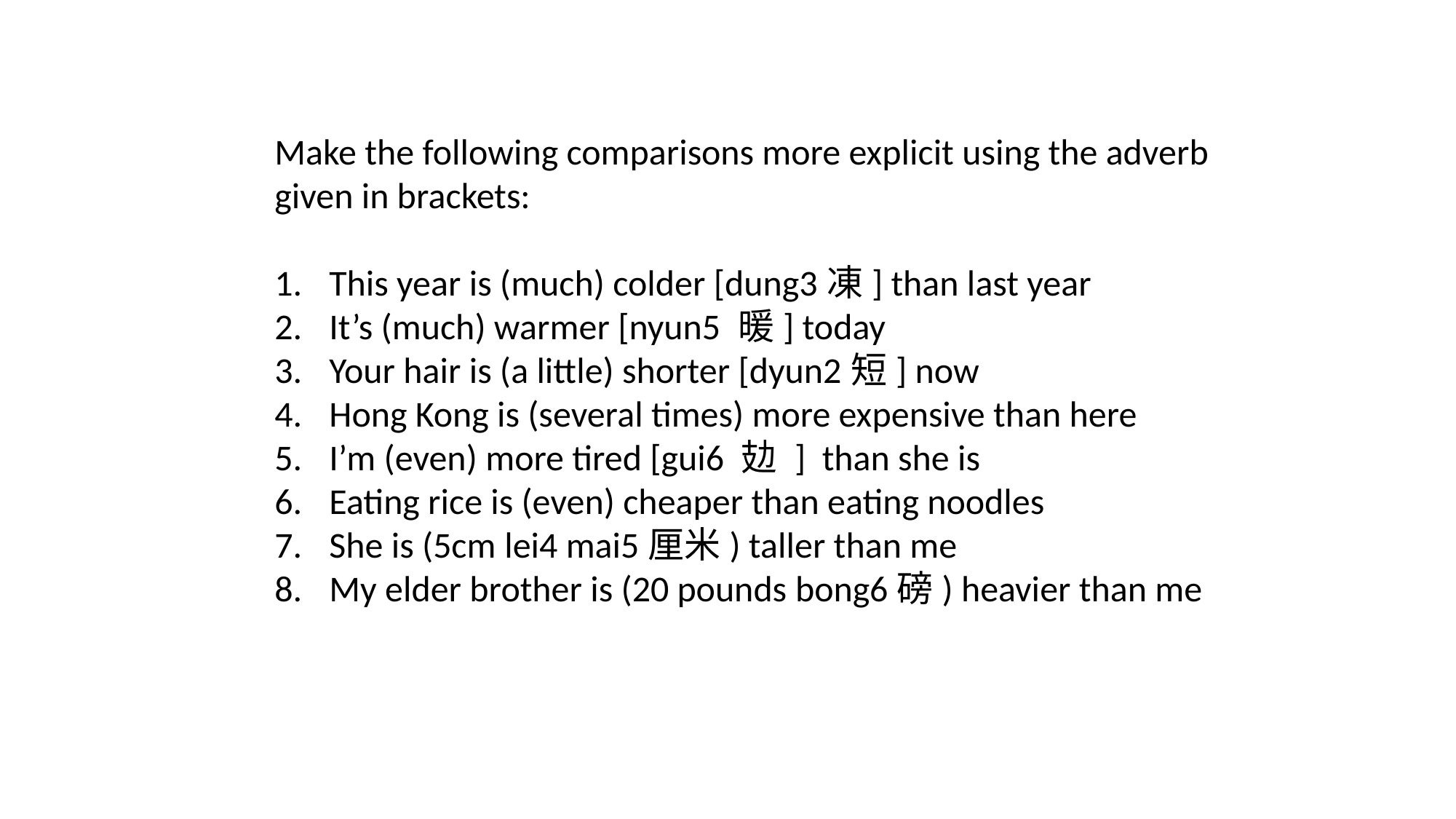

Make the following comparisons more explicit using the adverb given in brackets:

This year is (much) colder [dung3凍] than last year
It’s (much) warmer [nyun5 暖] today
Your hair is (a little) shorter [dyun2短] now
Hong Kong is (several times) more expensive than here
I’m (even) more tired [gui6 攰 ]  than she is
Eating rice is (even) cheaper than eating noodles
She is (5cm lei4 mai5厘米) taller than me
My elder brother is (20 pounds bong6磅) heavier than me